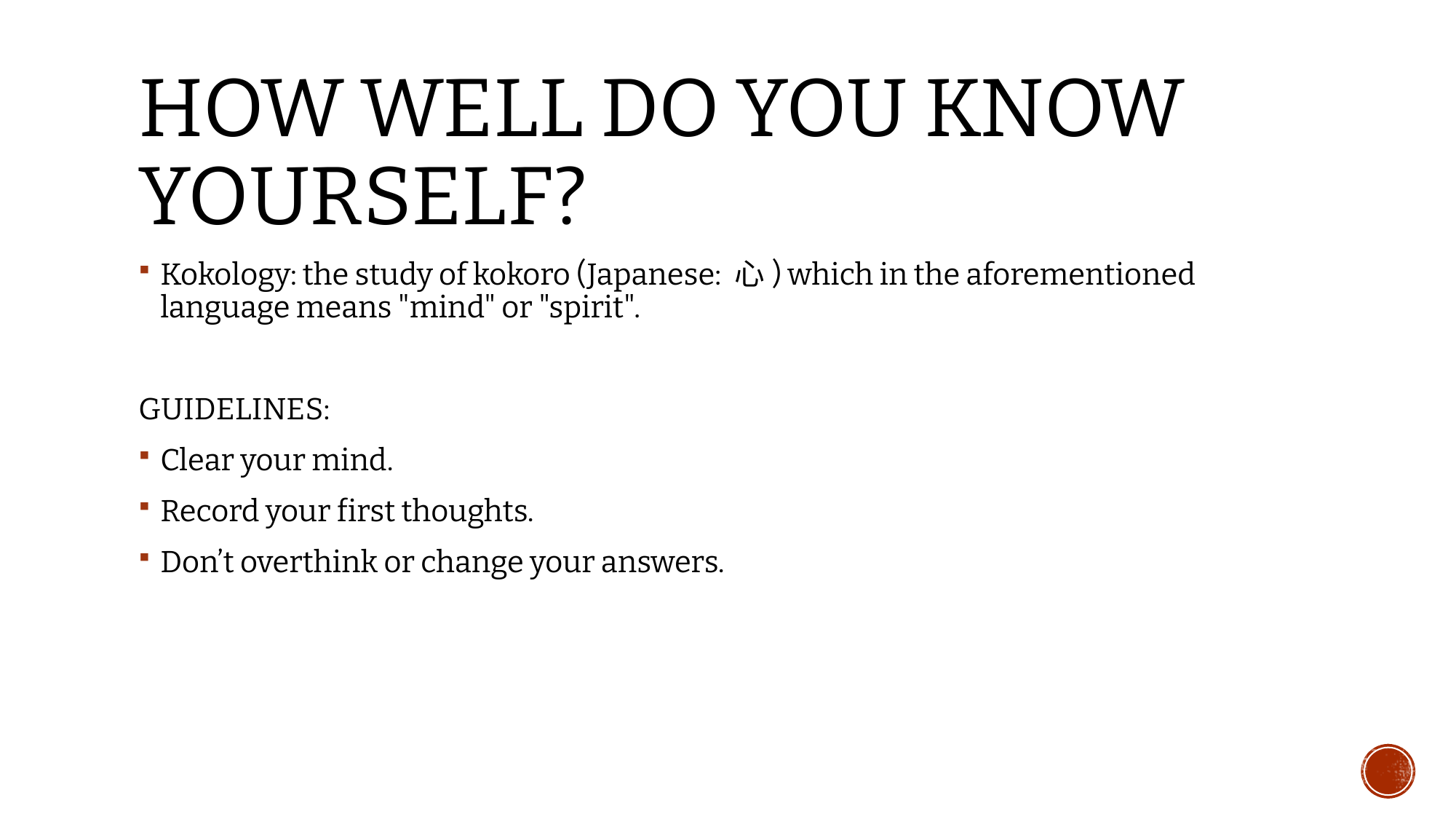

# How well do you know yourself?
Kokology: the study of kokoro (Japanese: 心) which in the aforementioned language means "mind" or "spirit".

GUIDELINES:
Clear your mind.
Record your first thoughts.
Don’t overthink or change your answers.